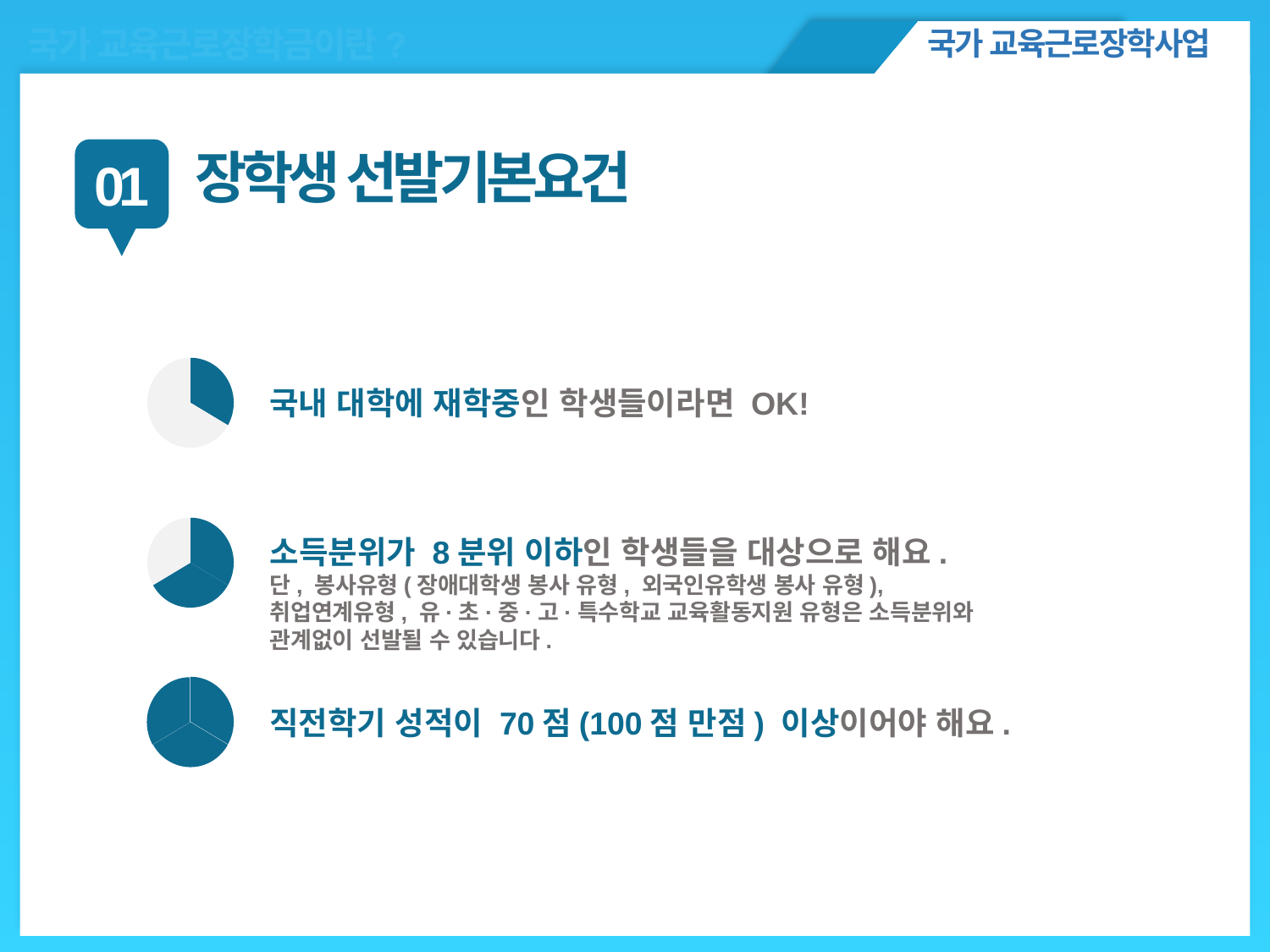

ㅇㅁㄴㅇㄴㅇ
국가 교육근로장학금이란?
국가 교육근로장학사업

장학생 선발기본요건
01

국내 대학에 재학중인 학생들이라면 OK!

소득분위가 8분위 이하인 학생들을 대상으로 해요.
단, 봉사유형(장애대학생 봉사 유형, 외국인유학생 봉사 유형),
취업연계유형, 유·초·중·고·특수학교 교육활동지원 유형은 소득분위와
관계없이 선발될 수 있습니다.

직전학기 성적이 70점(100점 만점) 이상이어야 해요.